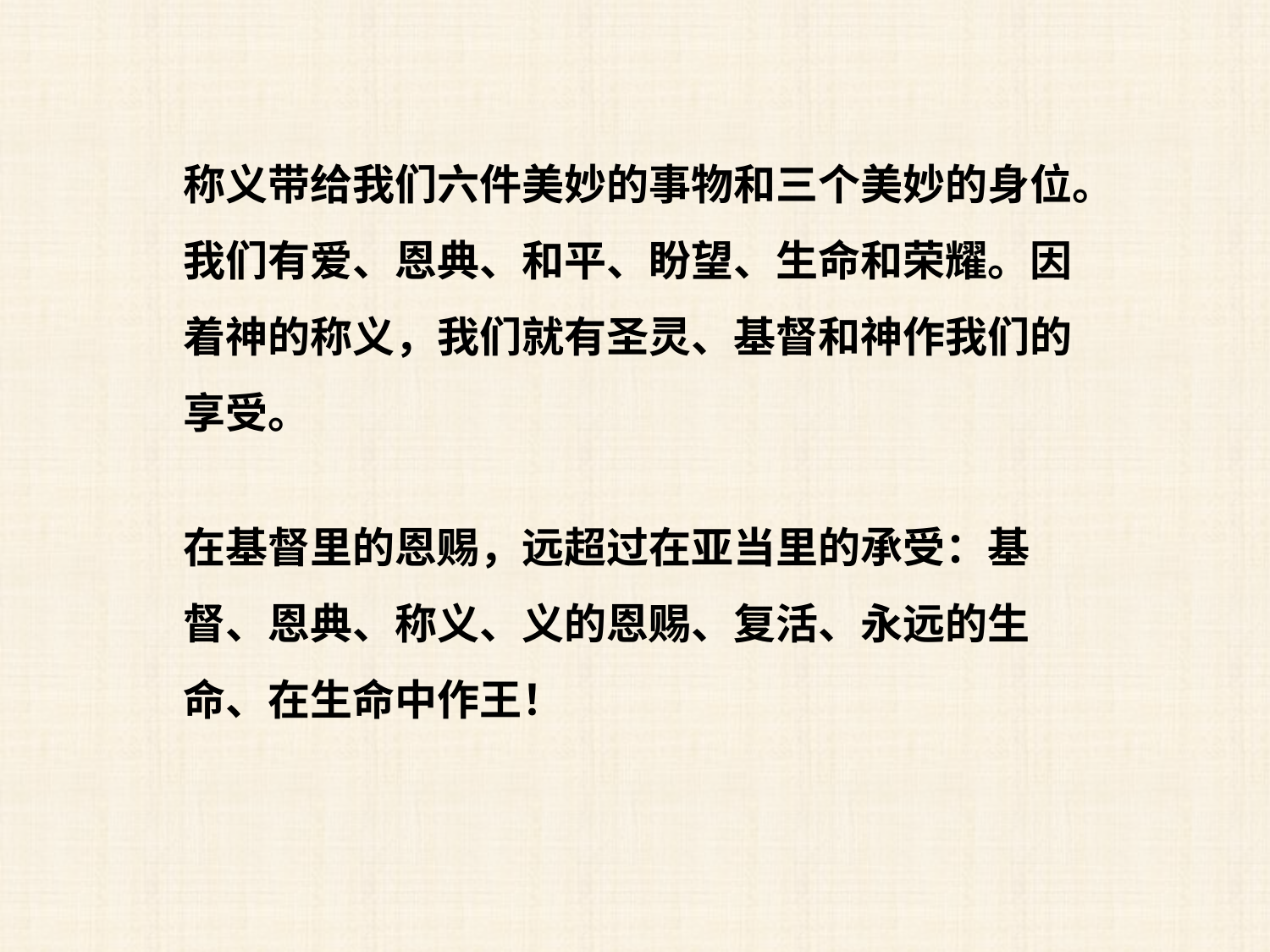

称义带给我们六件美妙的事物和三个美妙的身位。我们有爱、恩典、和平、盼望、生命和荣耀。因着神的称义，我们就有圣灵、基督和神作我们的享受。
在基督里的恩赐，远超过在亚当里的承受：基督、恩典、称义、义的恩赐、复活、永远的生命、在生命中作王！